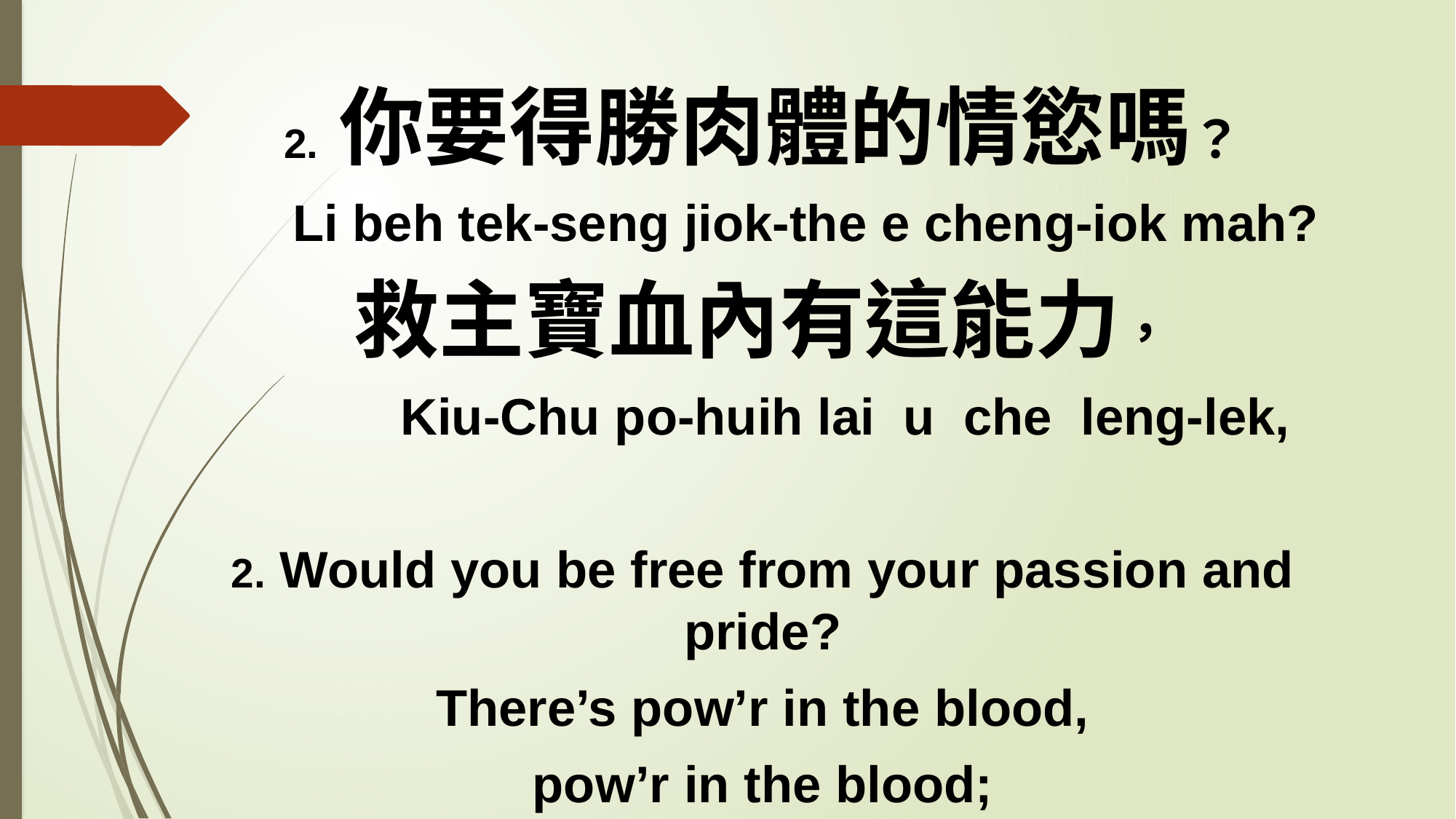

2. 你要得勝肉體的情慾嗎？
      Li beh tek-seng jiok-the e cheng-iok mah?
救主寶血內有這能力，
                Kiu-Chu po-huih lai  u  che  leng-lek,

2. Would you be free from your passion and pride?
There’s pow’r in the blood,
pow’r in the blood;